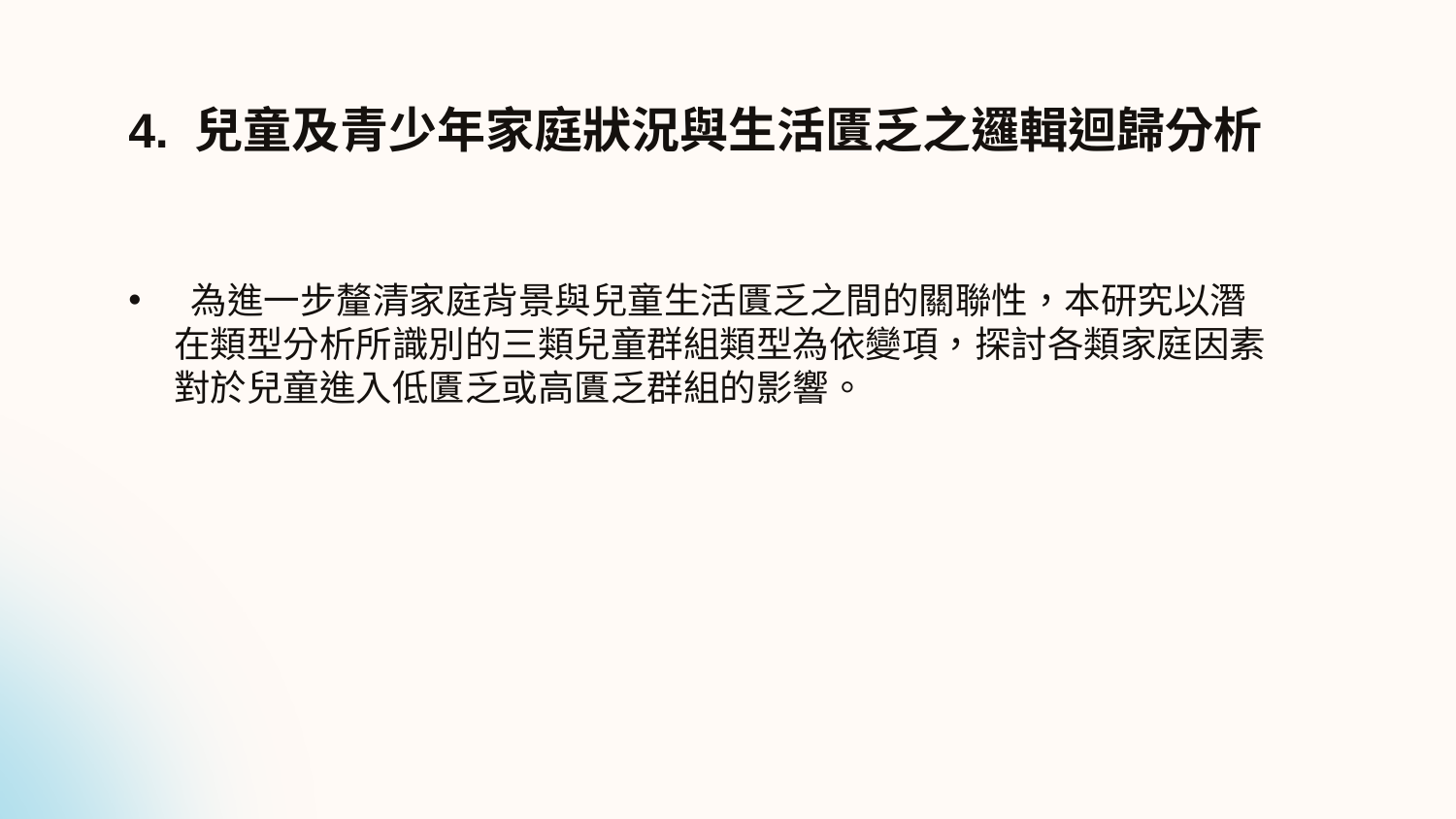

# 4. 兒童及青少年家庭狀況與生活匱乏之邏輯迴歸分析
 為進一步釐清家庭背景與兒童生活匱乏之間的關聯性，本研究以潛在類型分析所識別的三類兒童群組類型為依變項，探討各類家庭因素對於兒童進入低匱乏或高匱乏群組的影響。